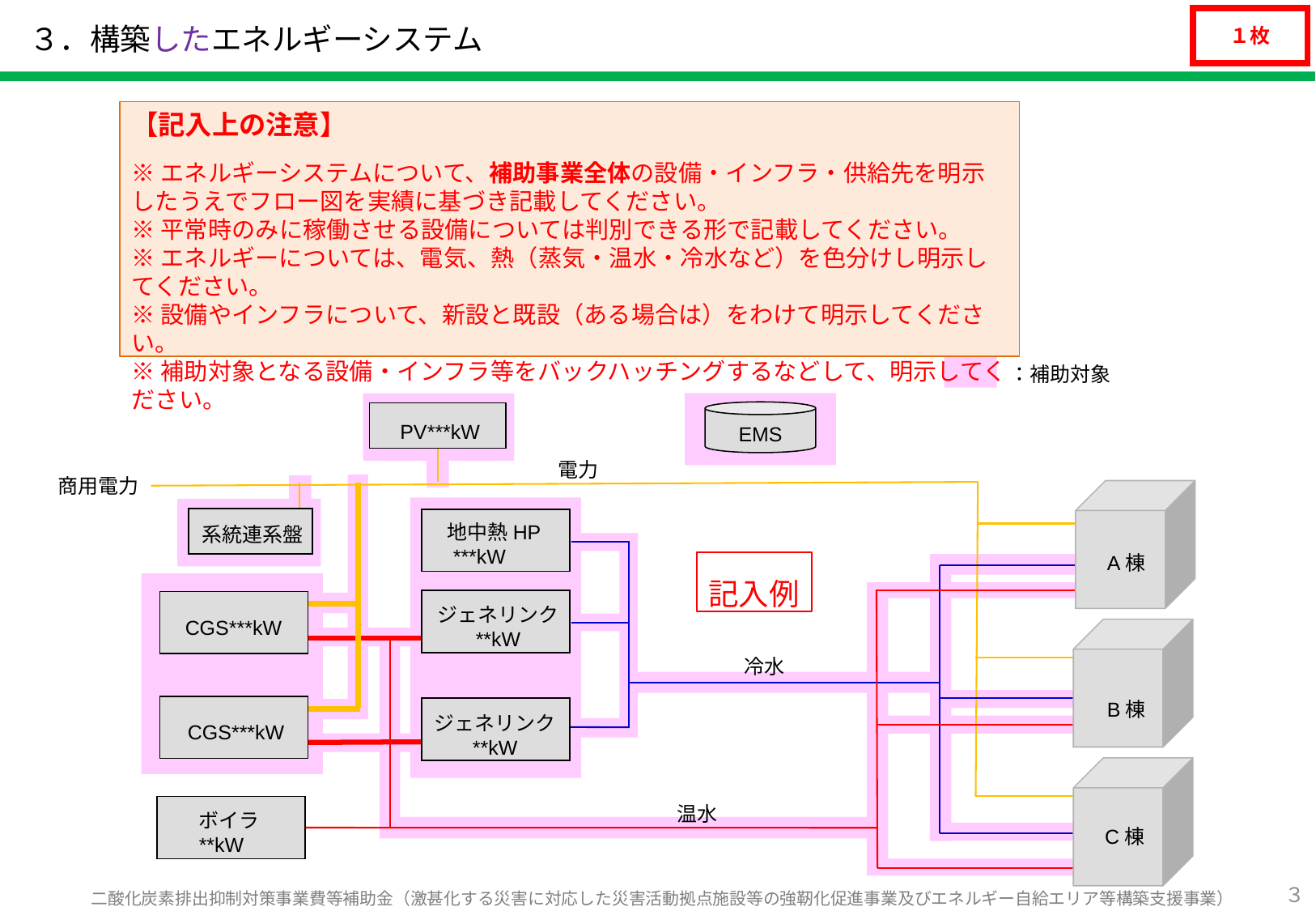

１枚
３．構築したエネルギーシステム
【記入上の注意】

※エネルギーシステムについて、補助事業全体の設備・インフラ・供給先を明示したうえでフロー図を実績に基づき記載してください。
※平常時のみに稼働させる設備については判別できる形で記載してください。
※エネルギーについては、電気、熱（蒸気・温水・冷水など）を色分けし明示してください。
※設備やインフラについて、新設と既設（ある場合は）をわけて明示してください。
※補助対象となる設備・インフラ等をバックハッチングするなどして、明示してください。

：補助対象

PV***kW
EMS

電力
商用電力

地中熱HP
 ***kW
系統連系盤

A棟
記入例

ジェネリンク
**kW
CGS***kW

冷水

B棟

ジェネリンク
**kW
CGS***kW

温水

ボイラ
**kW

C棟

３